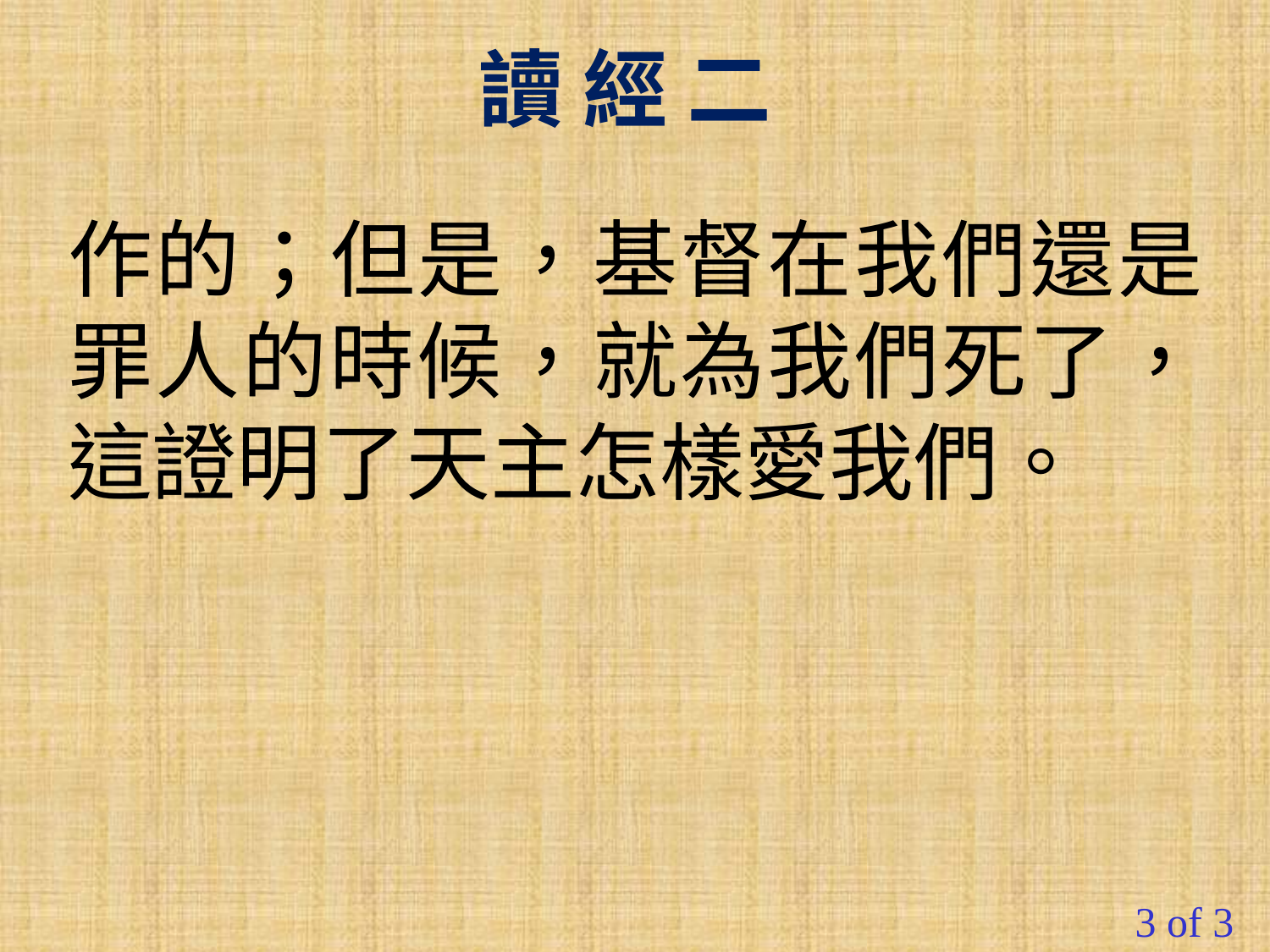

讀 經 二

作的；但是，基督在我們還是罪人的時候，就為我們死了，這證明了天主怎樣愛我們。
3 of 3